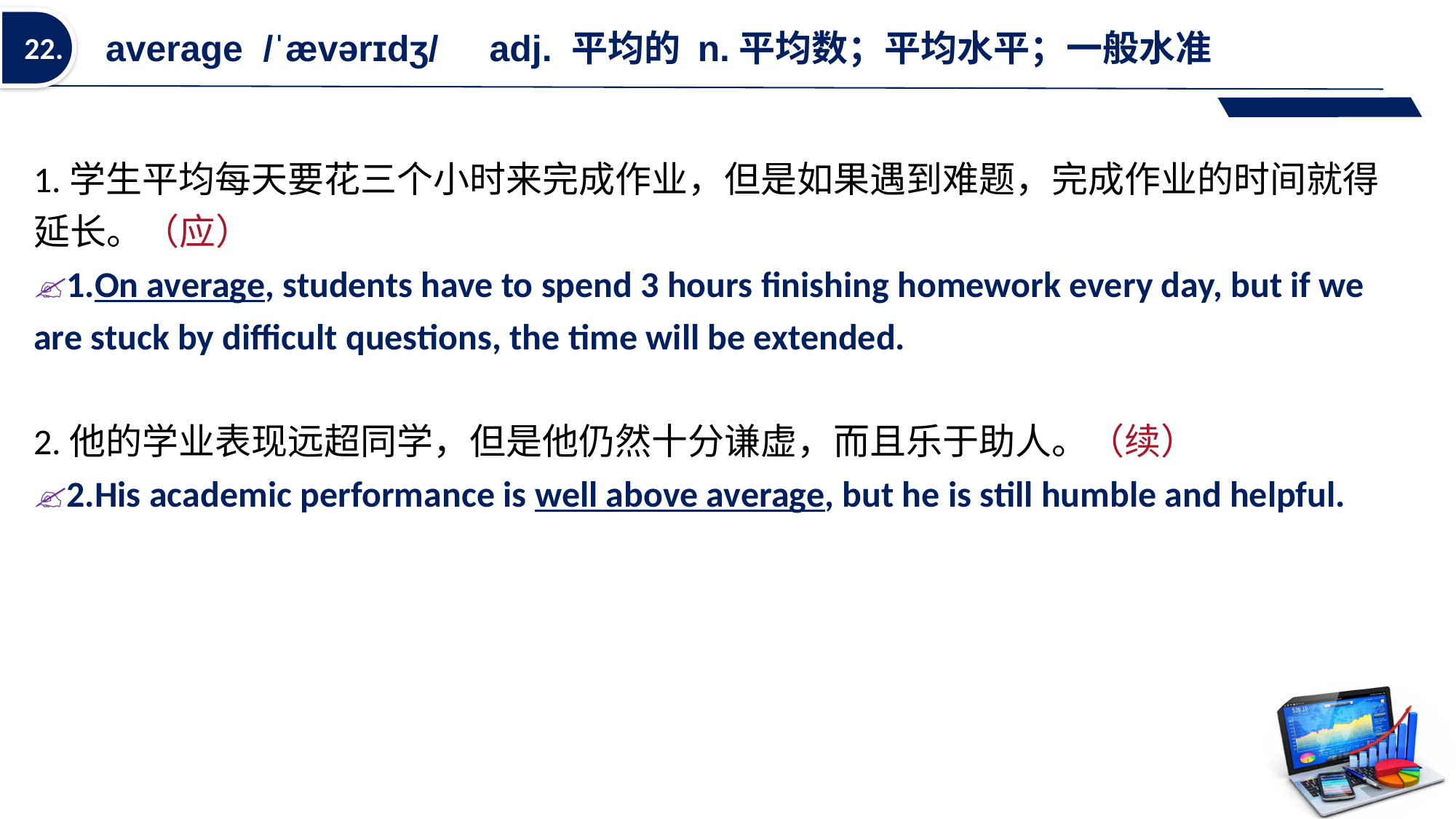

average  /ˈævərɪdʒ/     adj. 平均的 n.平均数；平均水平；一般水准

22.
1.学生平均每天要花三个小时来完成作业，但是如果遇到难题，完成作业的时间就得延长。（应）
✍1.On average, students have to spend 3 hours finishing homework every day, but if we are stuck by difficult questions, the time will be extended.

2.他的学业表现远超同学，但是他仍然十分谦虚，而且乐于助人。（续）
✍2.His academic performance is well above average, but he is still humble and helpful.